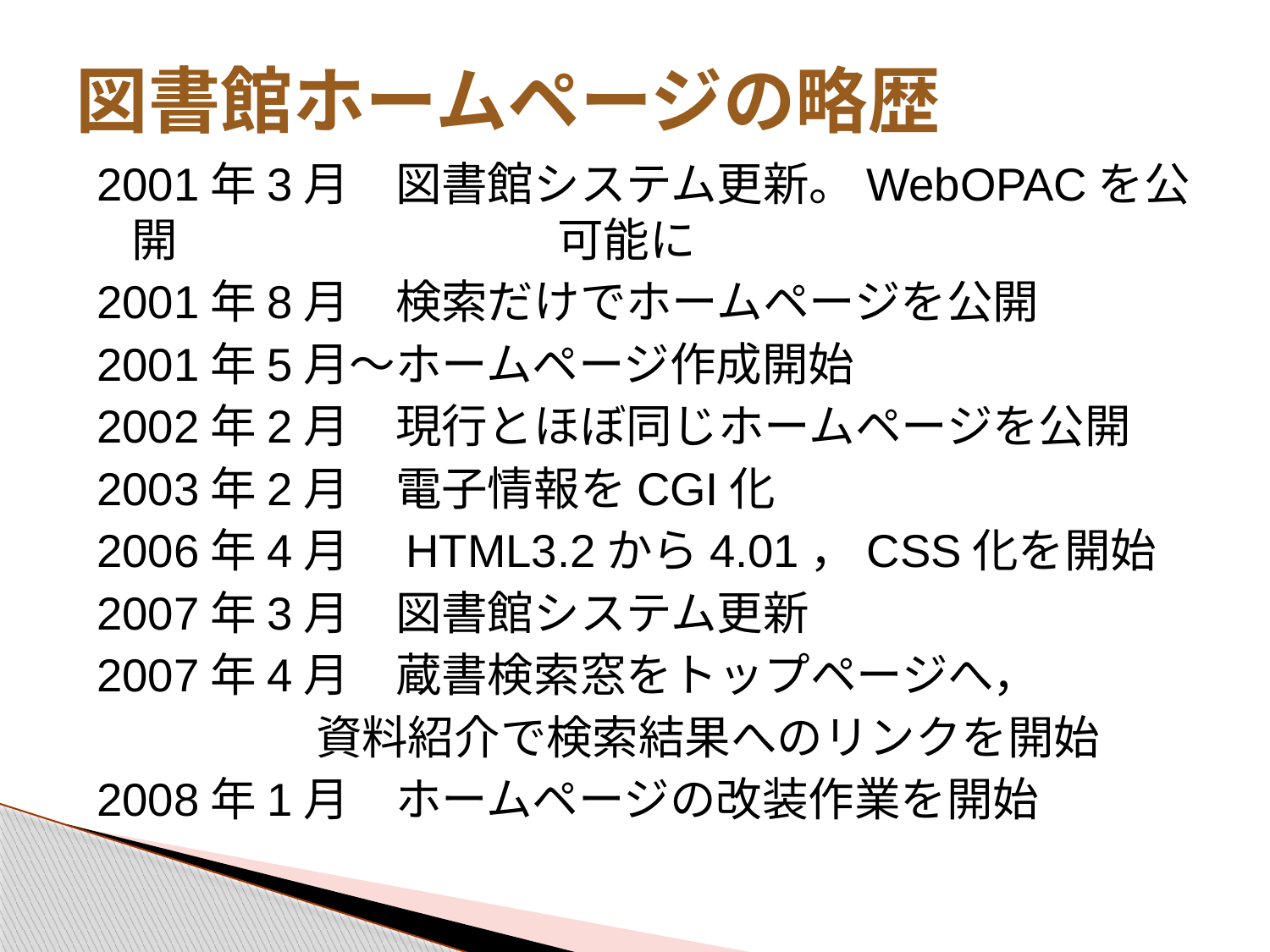

# 図書館ホームページの略歴
2001年3月　図書館システム更新。WebOPACを公開　　　　　　		　 可能に
2001年8月　検索だけでホームページを公開
2001年5月～ホームページ作成開始
2002年2月　現行とほぼ同じホームページを公開
2003年2月　電子情報をCGI化
2006年4月　HTML3.2から4.01，CSS化を開始
2007年3月　図書館システム更新
2007年4月　蔵書検索窓をトップページへ，
		　　　　資料紹介で検索結果へのリンクを開始
2008年1月　ホームページの改装作業を開始